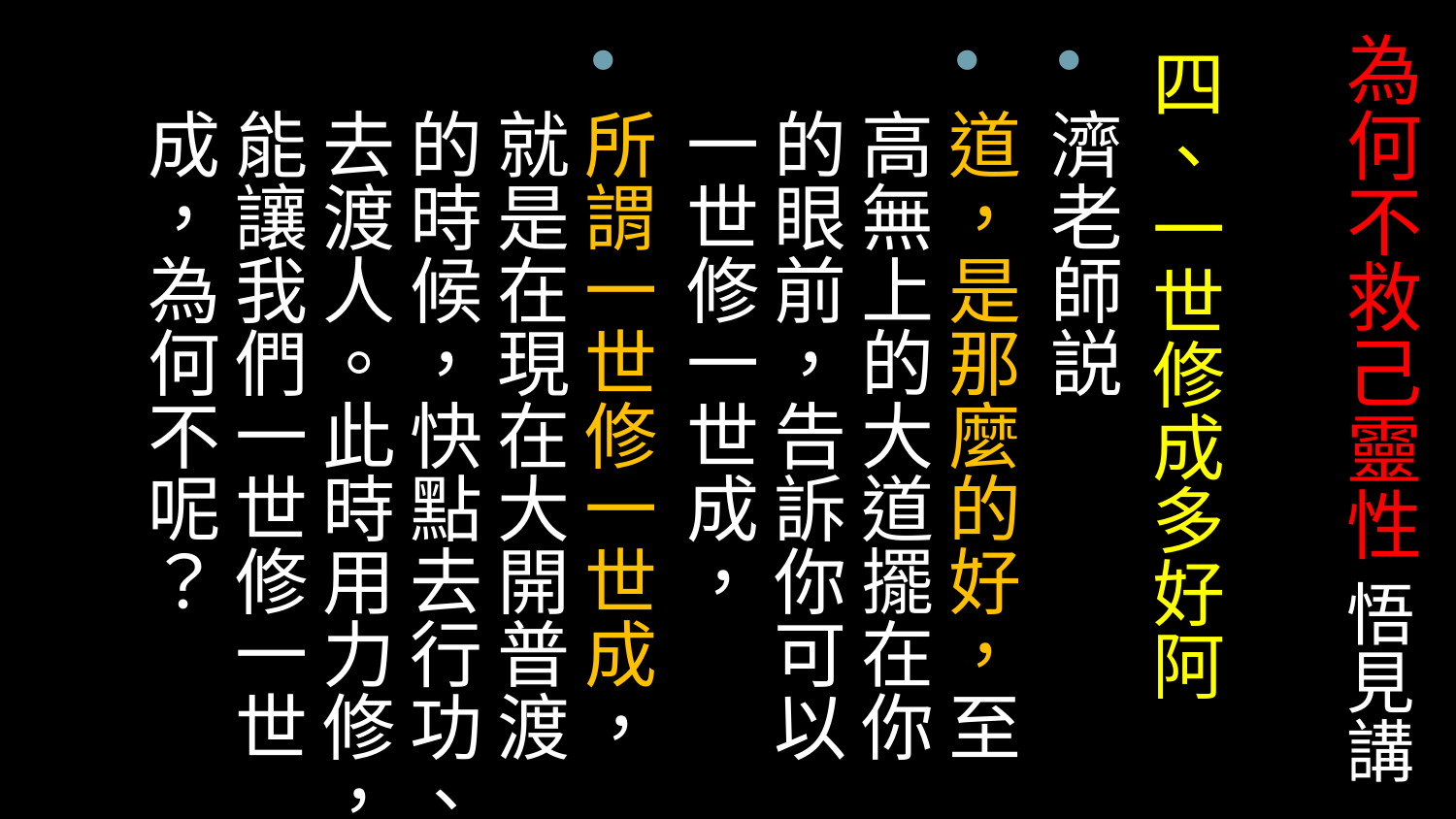

# 為何不救己靈性 悟見講
四、一世修成多好阿
濟老師説
道，是那麼的好，至高無上的大道擺在你的眼前，告訴你可以一世修一世成，
所謂一世修一世成，就是在現在大開普渡的時候，快點去行功、去渡人。此時用力修，能讓我們一世修一世成，為何不呢？